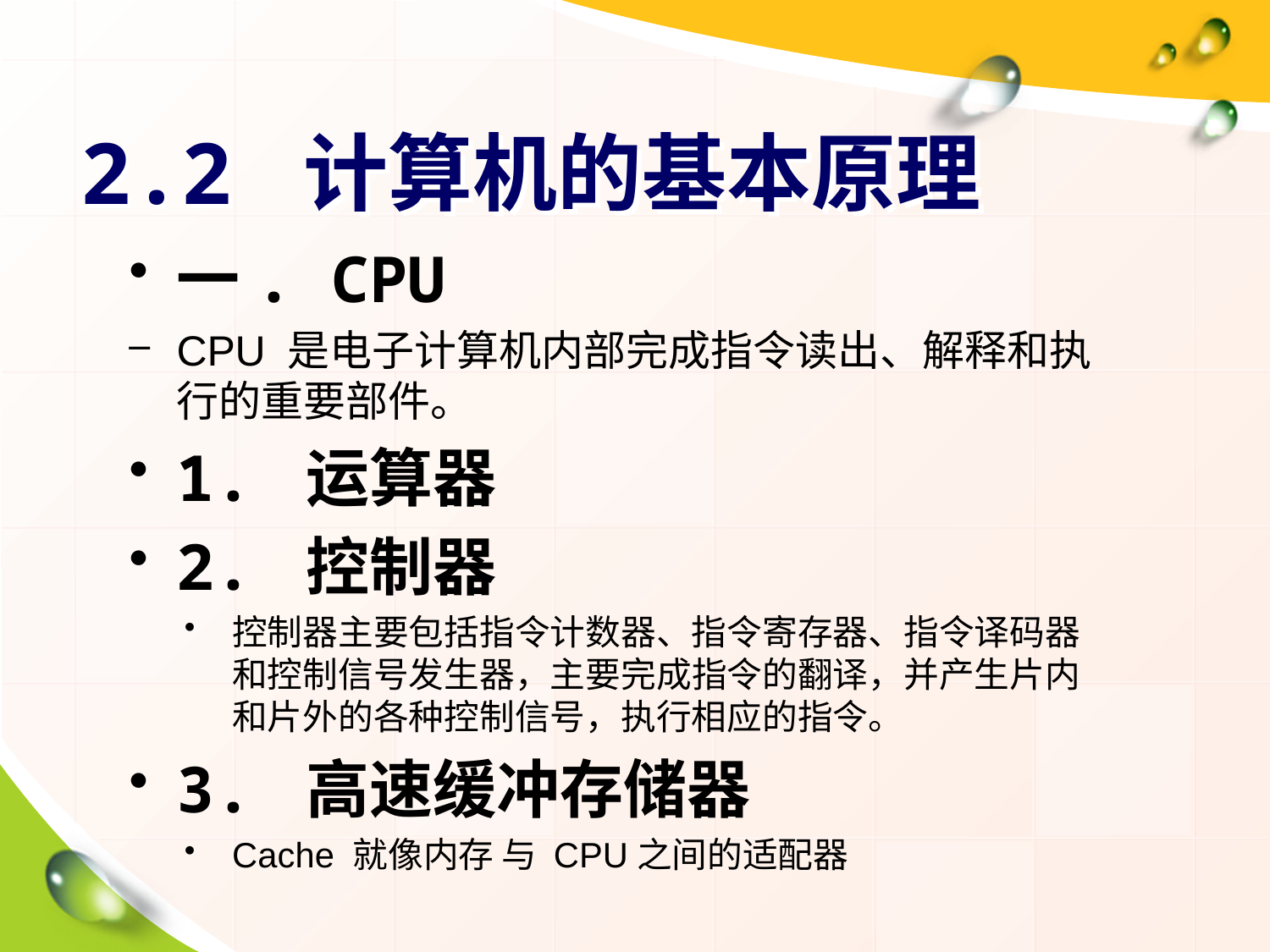

# 2.2 计算机的基本原理
一. CPU
CPU 是电子计算机内部完成指令读出、解释和执行的重要部件。
1. 运算器
2. 控制器
控制器主要包括指令计数器、指令寄存器、指令译码器和控制信号发生器，主要完成指令的翻译，并产生片内和片外的各种控制信号，执行相应的指令。
3. 高速缓冲存储器
Cache 就像内存 与 CPU之间的适配器